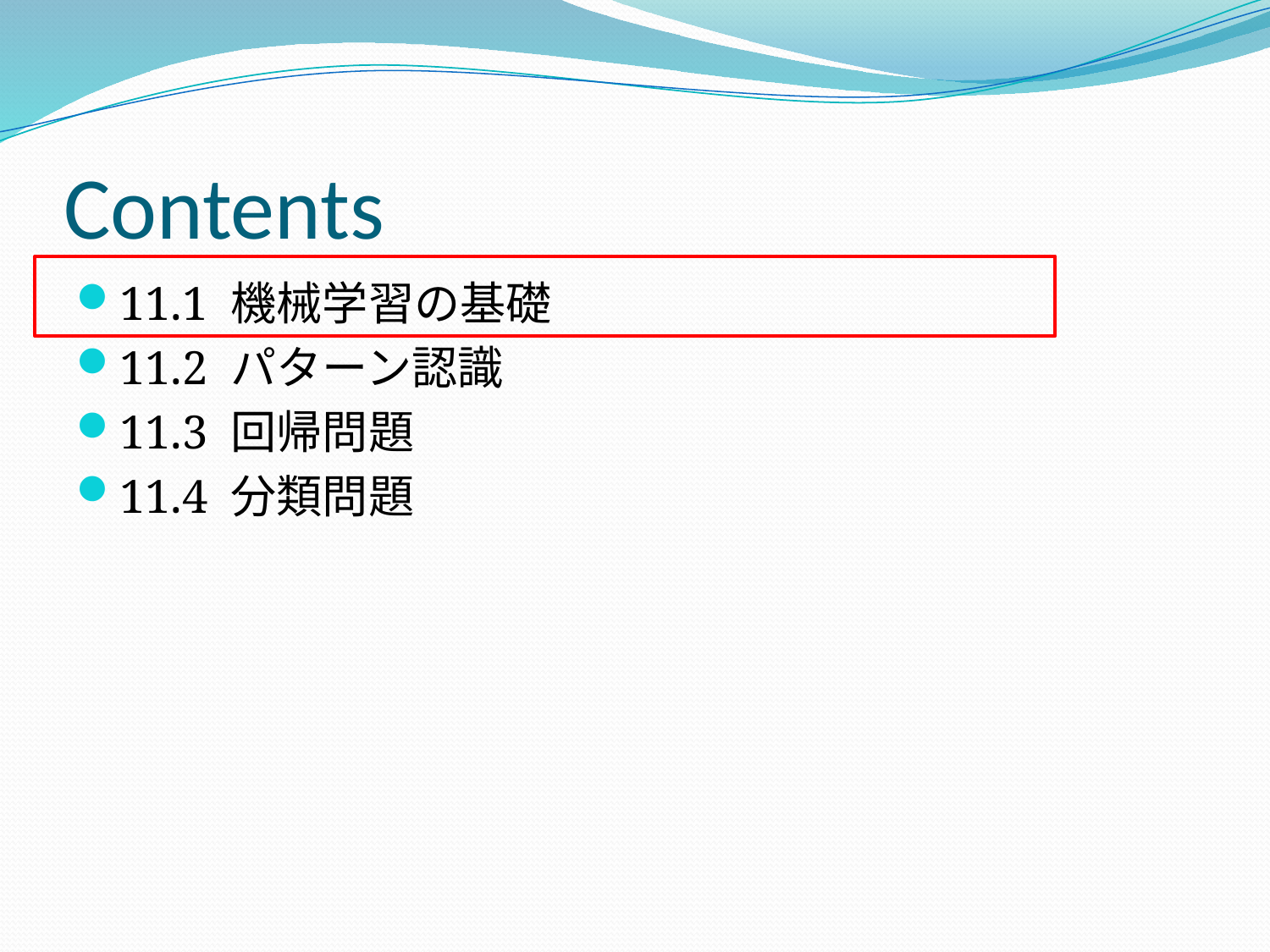

# Contents

11.1 機械学習の基礎
11.2 パターン認識
11.3 回帰問題
11.4 分類問題